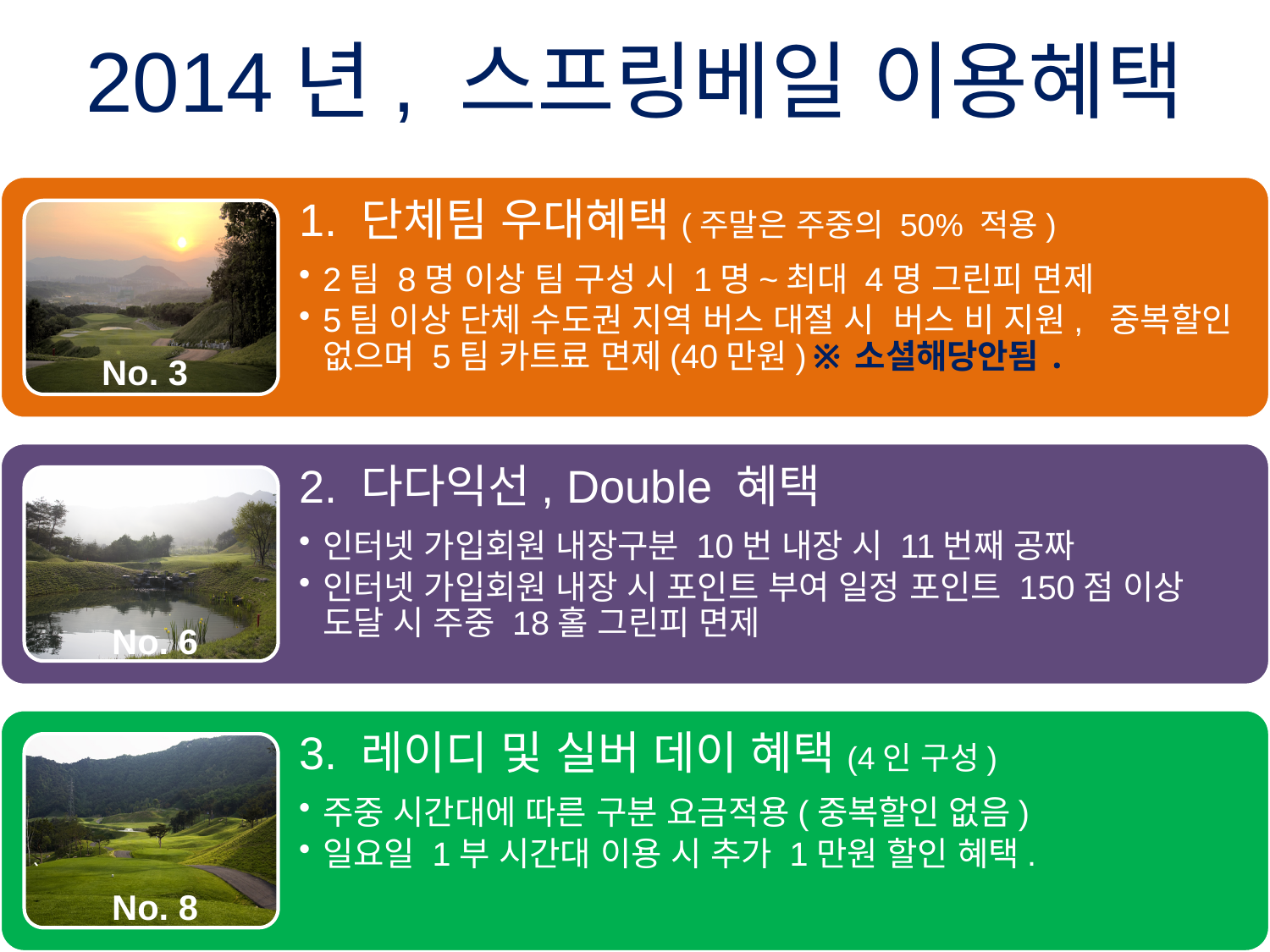

# 2014년, 스프링베일 이용혜택
1. 단체팀 우대혜택(주말은 주중의 50% 적용)
2팀 8명 이상 팀 구성 시 1명~최대 4명 그린피 면제
5팀 이상 단체 수도권 지역 버스 대절 시  버스 비 지원,  중복할인 없으며 5팀 카트료 면제(40만원)※소셜해당안됨.
2. 다다익선, Double 혜택
인터넷 가입회원 내장구분 10번 내장 시 11번째 공짜
인터넷 가입회원 내장 시 포인트 부여 일정 포인트 150점 이상 도달 시 주중 18홀 그린피 면제
3. 레이디 및 실버 데이 혜택(4인 구성)
주중 시간대에 따른 구분 요금적용(중복할인 없음)
일요일 1부 시간대 이용 시 추가 1만원 할인 혜택.
No. 3
No. 6
No. 8